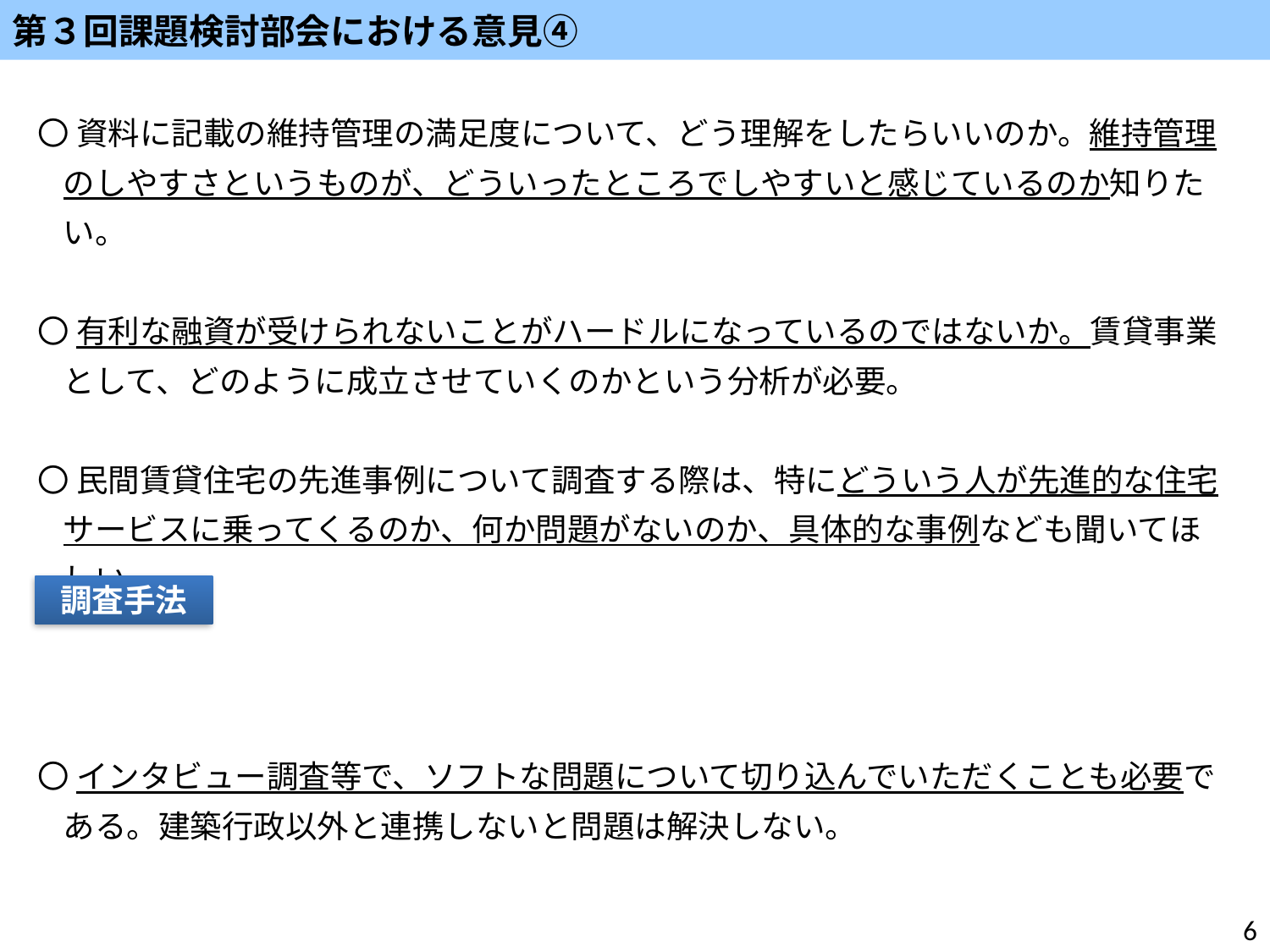

第３回課題検討部会における意見④
〇 資料に記載の維持管理の満足度について、どう理解をしたらいいのか。維持管理のしやすさというものが、どういったところでしやすいと感じているのか知りたい。

〇 有利な融資が受けられないことがハードルになっているのではないか。賃貸事業として、どのように成立させていくのかという分析が必要。

〇 民間賃貸住宅の先進事例について調査する際は、特にどういう人が先進的な住宅サービスに乗ってくるのか、何か問題がないのか、具体的な事例なども聞いてほしい。

〇 インタビュー調査等で、ソフトな問題について切り込んでいただくことも必要である。建築行政以外と連携しないと問題は解決しない。
調査手法
6